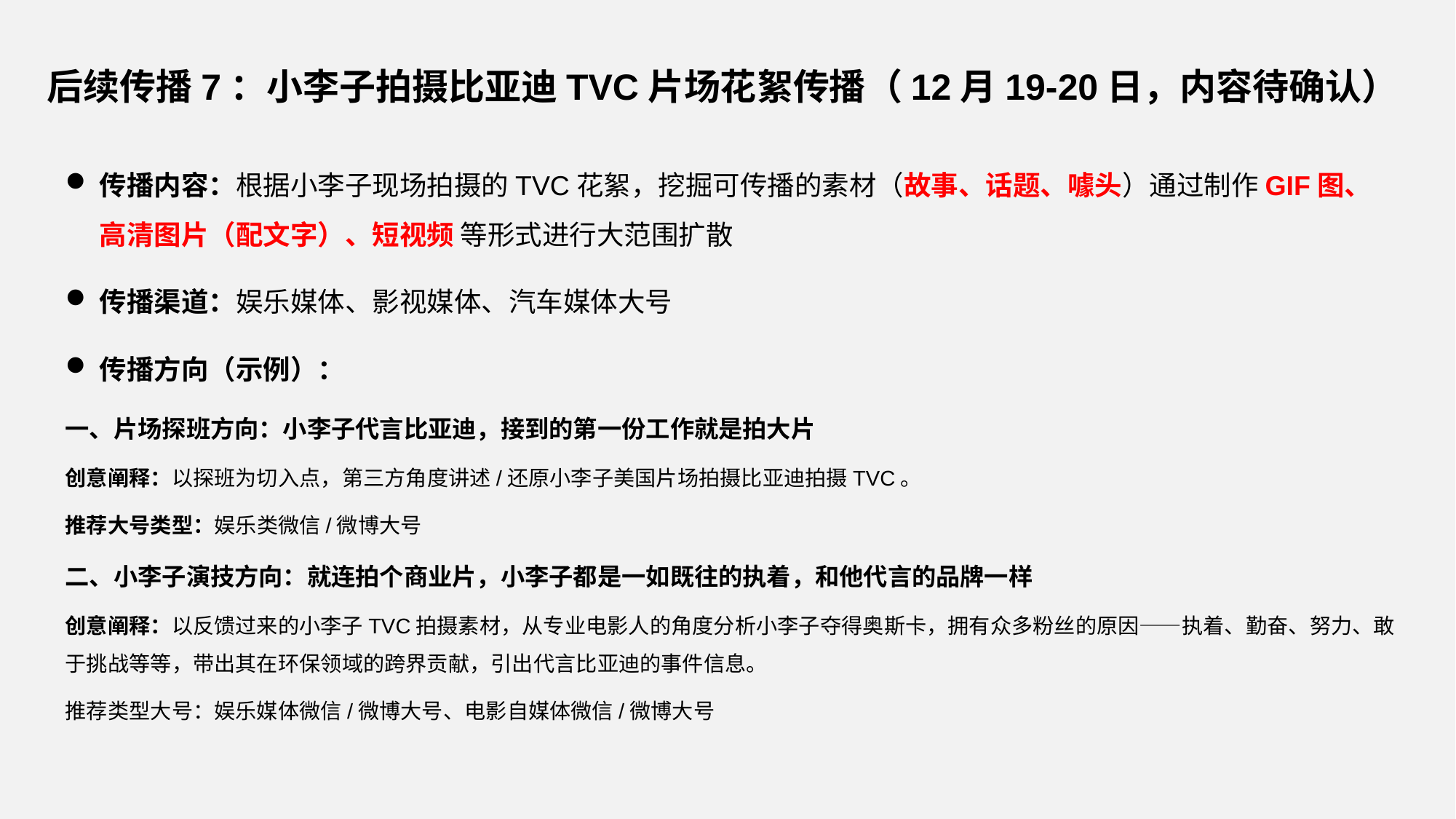

后续传播7：小李子拍摄比亚迪TVC片场花絮传播（12月19-20日，内容待确认）
传播内容：根据小李子现场拍摄的TVC花絮，挖掘可传播的素材（故事、话题、噱头）通过制作GIF图、高清图片（配文字）、短视频 等形式进行大范围扩散
传播渠道：娱乐媒体、影视媒体、汽车媒体大号
传播方向（示例）：
一、片场探班方向：小李子代言比亚迪，接到的第一份工作就是拍大片
创意阐释：以探班为切入点，第三方角度讲述/还原小李子美国片场拍摄比亚迪拍摄TVC。
推荐大号类型：娱乐类微信/微博大号
二、小李子演技方向：就连拍个商业片，小李子都是一如既往的执着，和他代言的品牌一样
创意阐释：以反馈过来的小李子TVC拍摄素材，从专业电影人的角度分析小李子夺得奥斯卡，拥有众多粉丝的原因——执着、勤奋、努力、敢于挑战等等，带出其在环保领域的跨界贡献，引出代言比亚迪的事件信息。
推荐类型大号：娱乐媒体微信/微博大号、电影自媒体微信/微博大号